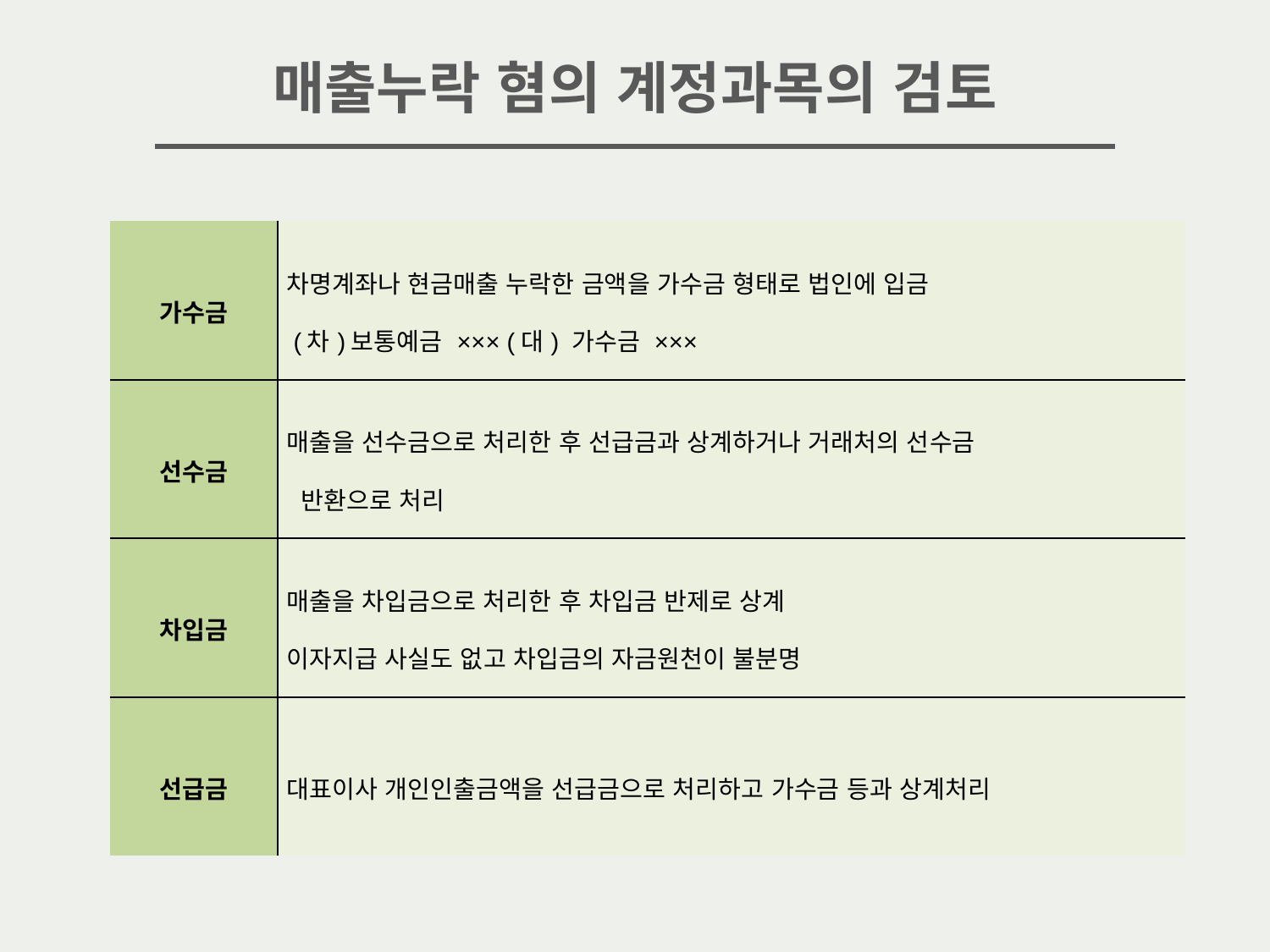

매출누락 혐의 계정과목의 검토
| 가수금 | 차명계좌나 현금매출 누락한 금액을 가수금 형태로 법인에 입금 (차)보통예금 ××× (대) 가수금 ××× |
| --- | --- |
| 선수금 | 매출을 선수금으로 처리한 후 선급금과 상계하거나 거래처의 선수금 반환으로 처리 |
| 차입금 | 매출을 차입금으로 처리한 후 차입금 반제로 상계 이자지급 사실도 없고 차입금의 자금원천이 불분명 |
| 선급금 | 대표이사 개인인출금액을 선급금으로 처리하고 가수금 등과 상계처리 |